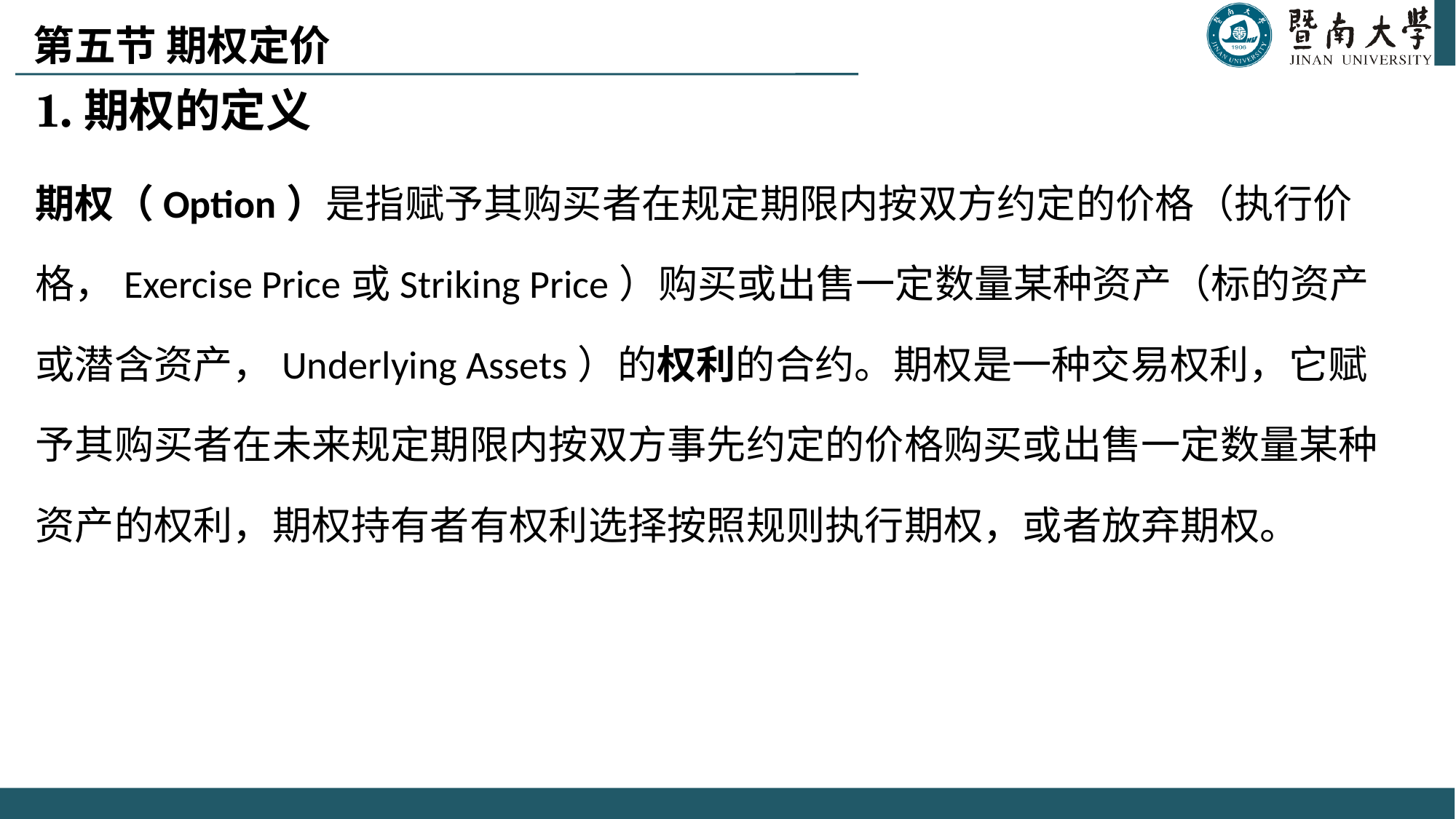

第五节 期权定价
1.期权的定义
期权（Option）是指赋予其购买者在规定期限内按双方约定的价格（执行价格，Exercise Price或Striking Price）购买或出售一定数量某种资产（标的资产或潜含资产，Underlying Assets）的权利的合约。期权是一种交易权利，它赋予其购买者在未来规定期限内按双方事先约定的价格购买或出售一定数量某种资产的权利，期权持有者有权利选择按照规则执行期权，或者放弃期权。